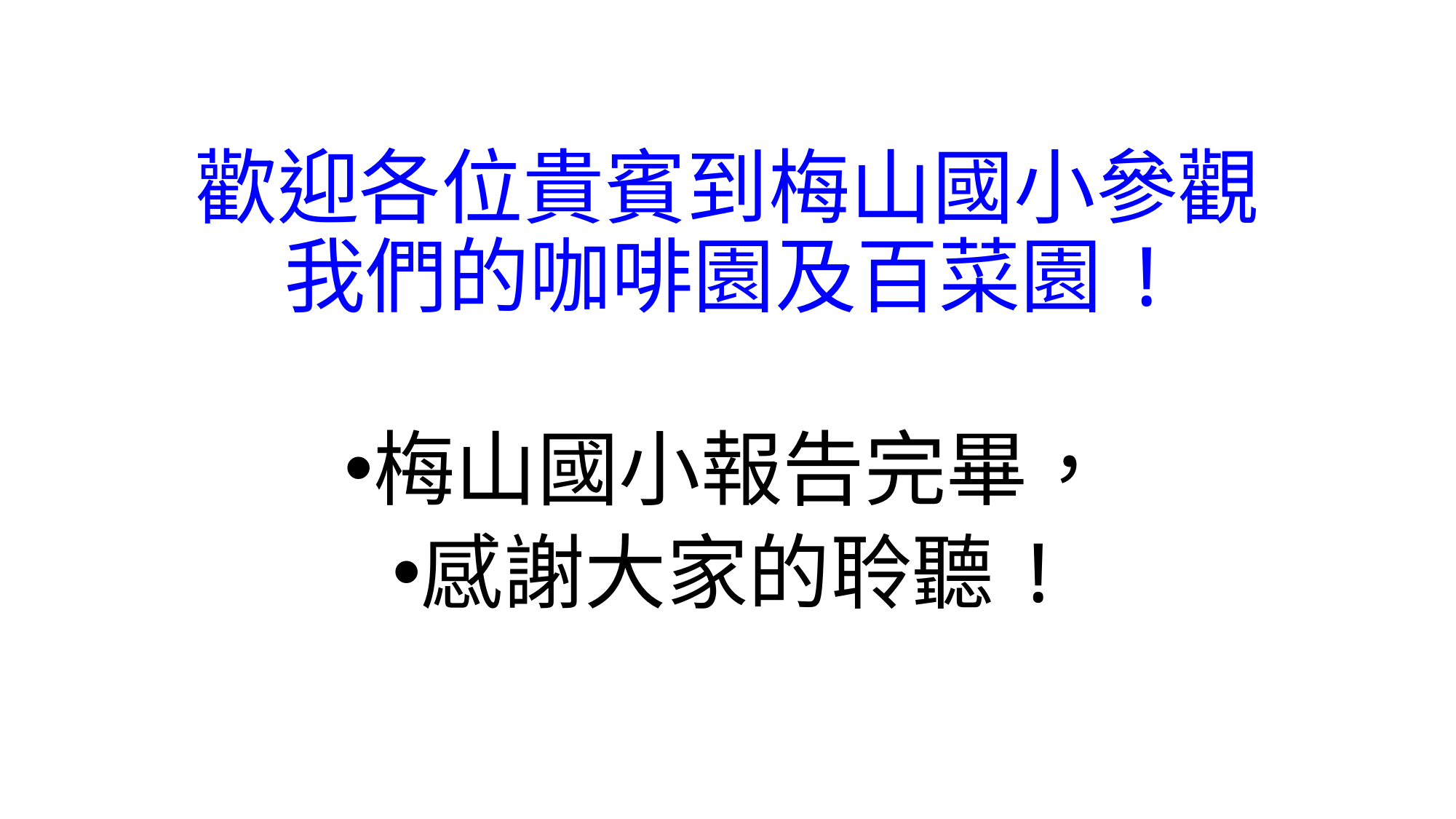

# 歡迎各位貴賓到梅山國小參觀 我們的咖啡園及百菜園!
梅山國小報告完畢，
感謝大家的聆聽!